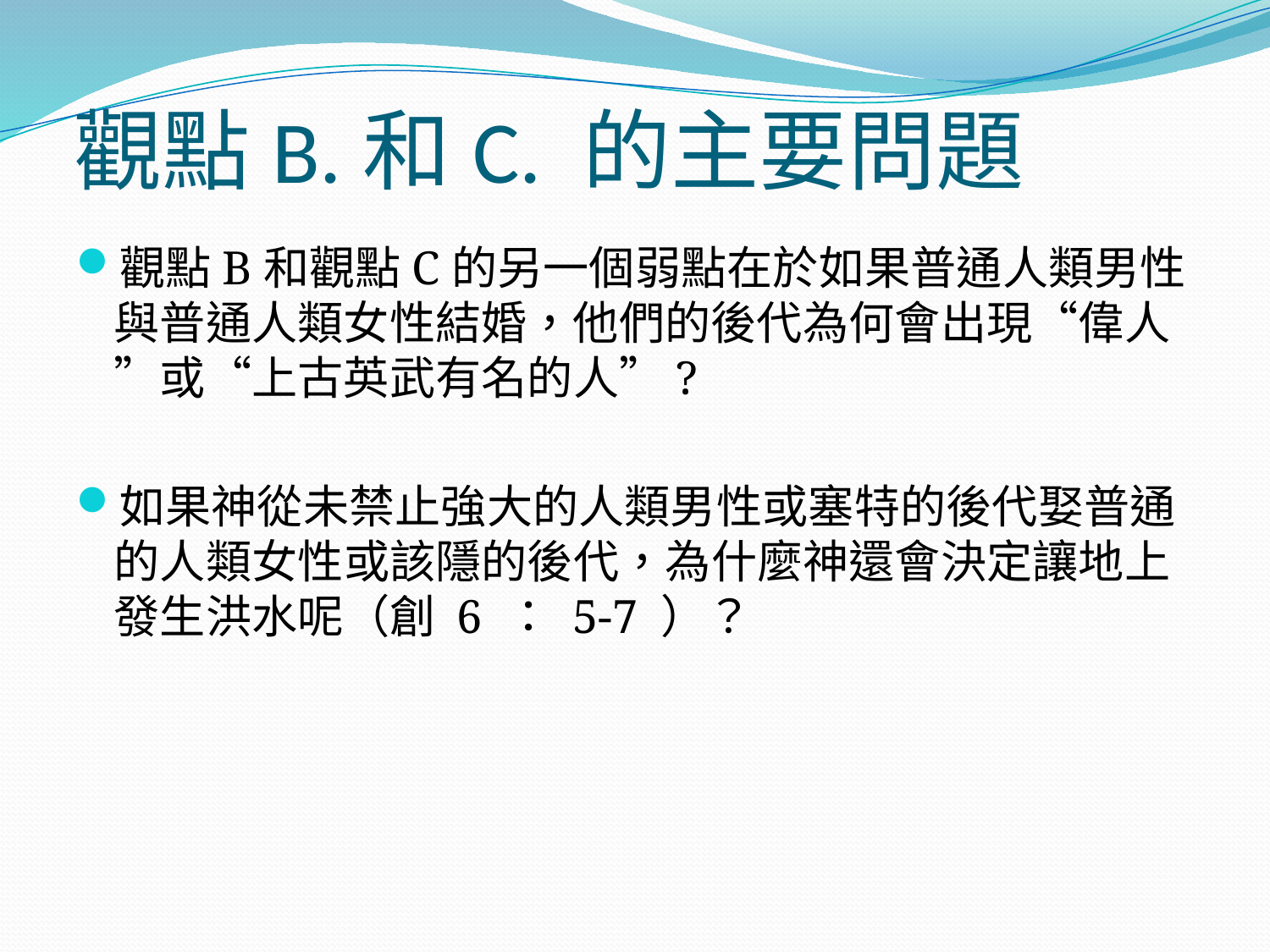

# 觀點B.和C. 的主要問題
觀點B和觀點C的另一個弱點在於如果普通人類男性與普通人類女性結婚，他們的後代為何會出現“偉人”或“上古英武有名的人”?

如果神從未禁止強大的人類男性或塞特的後代娶普通的人類女性或該隱的後代，為什麼神還會決定讓地上發生洪水呢（創 6 ： 5-7 ）？